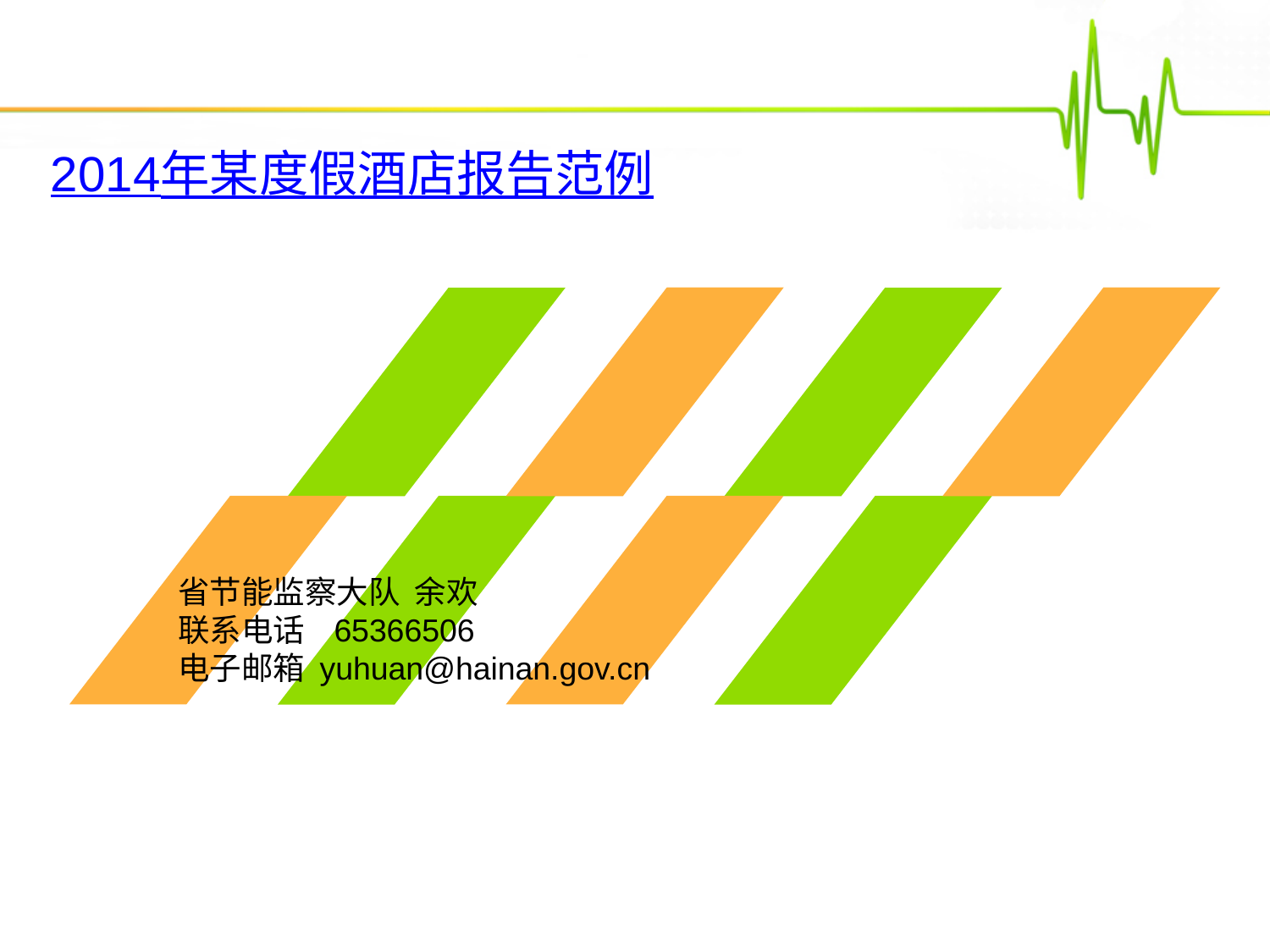

2014年某度假酒店报告范例
点击添加文本

点击添加文本

省节能监察大队  余欢
联系电话   65366506
电子邮箱 yuhuan@hainan.gov.cn
点击添加文本
点击添加文本